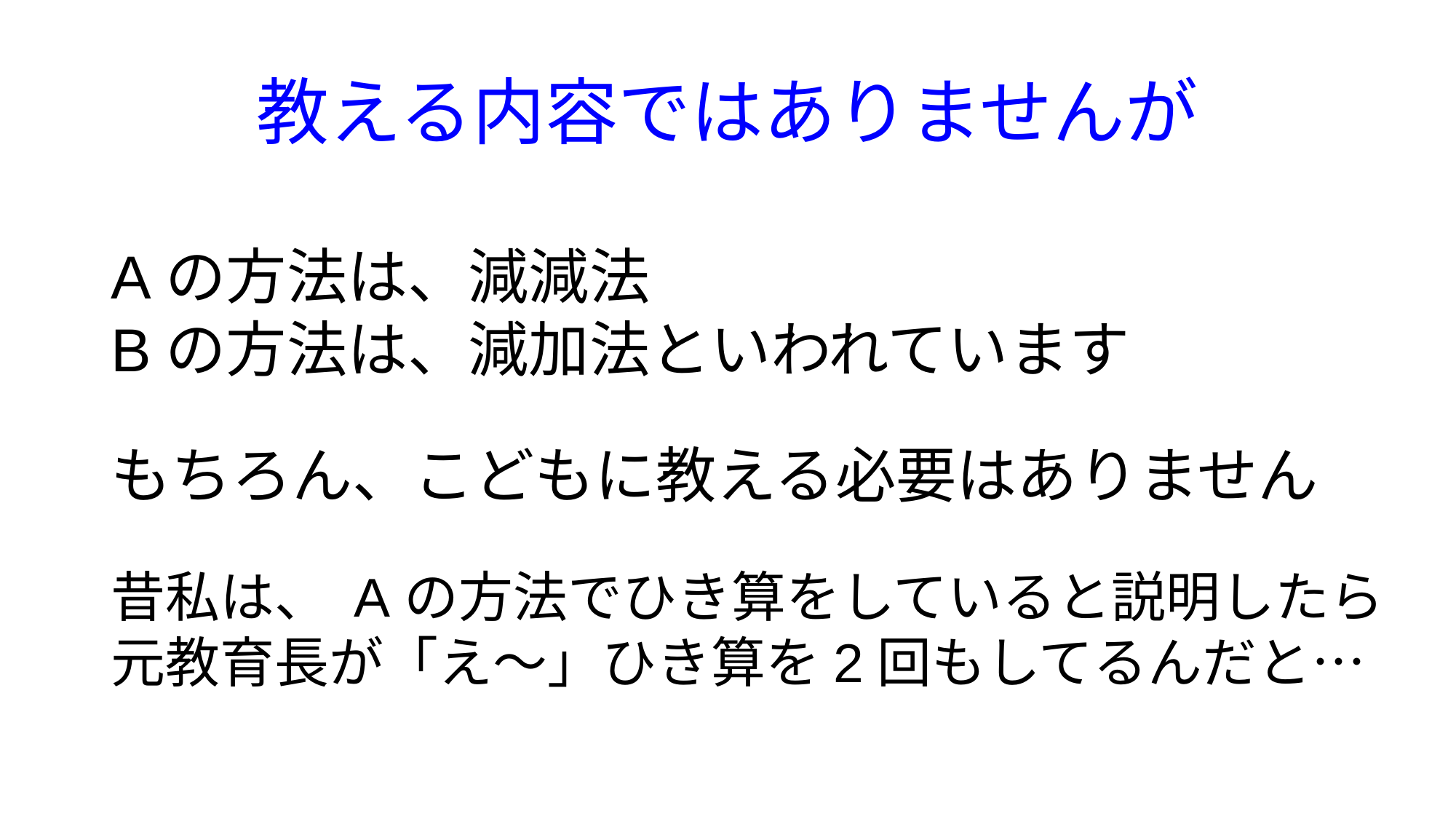

# 教える内容ではありませんが
Aの方法は、減減法
Bの方法は、減加法といわれています
もちろん、こどもに教える必要はありません
昔私は、 Aの方法でひき算をしていると説明したら
元教育長が「え～」ひき算を2回もしてるんだと…